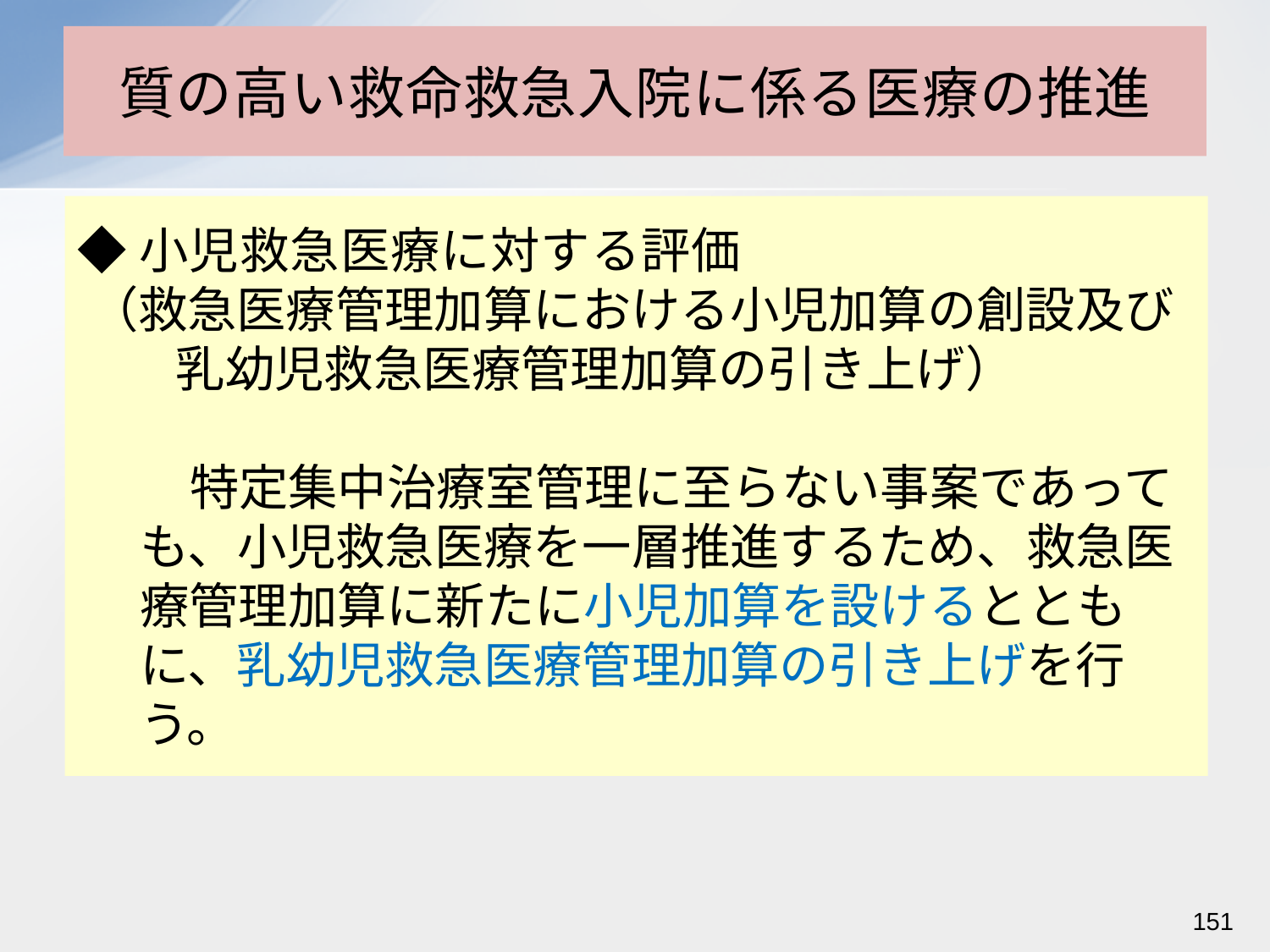

# 質の高い救命救急入院に係る医療の推進
◆小児救急医療に対する評価
（救急医療管理加算における小児加算の創設及び　乳幼児救急医療管理加算の引き上げ）

特定集中治療室管理に至らない事案であっても、小児救急医療を一層推進するため、救急医療管理加算に新たに小児加算を設けるとともに、乳幼児救急医療管理加算の引き上げを行う。
151